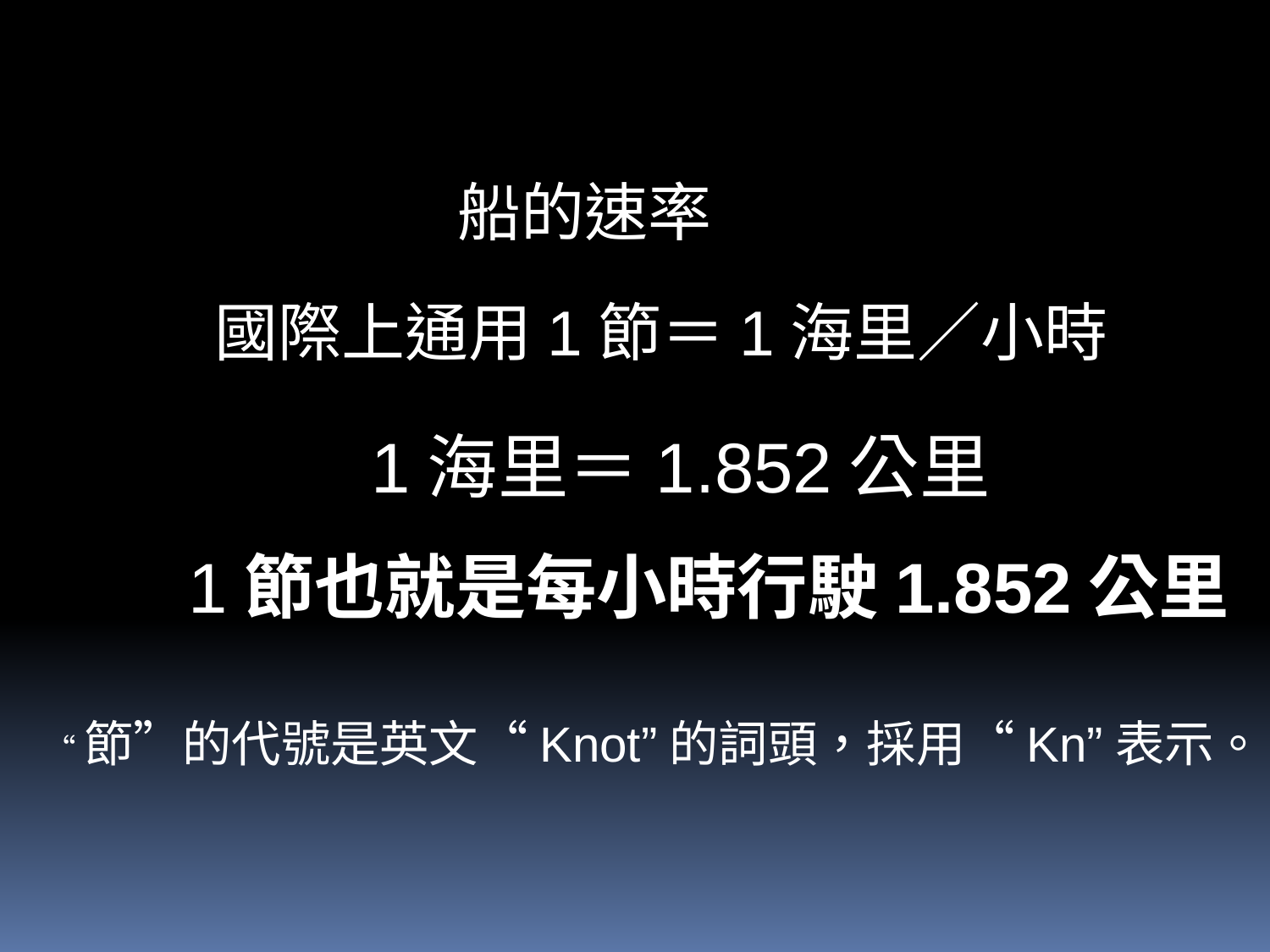

船的速率
國際上通用1節＝1海里／小時
1海里＝1.852公里
1節也就是每小時行駛1.852公里
 “節”的代號是英文“Knot”的詞頭，採用“Kn”表示。